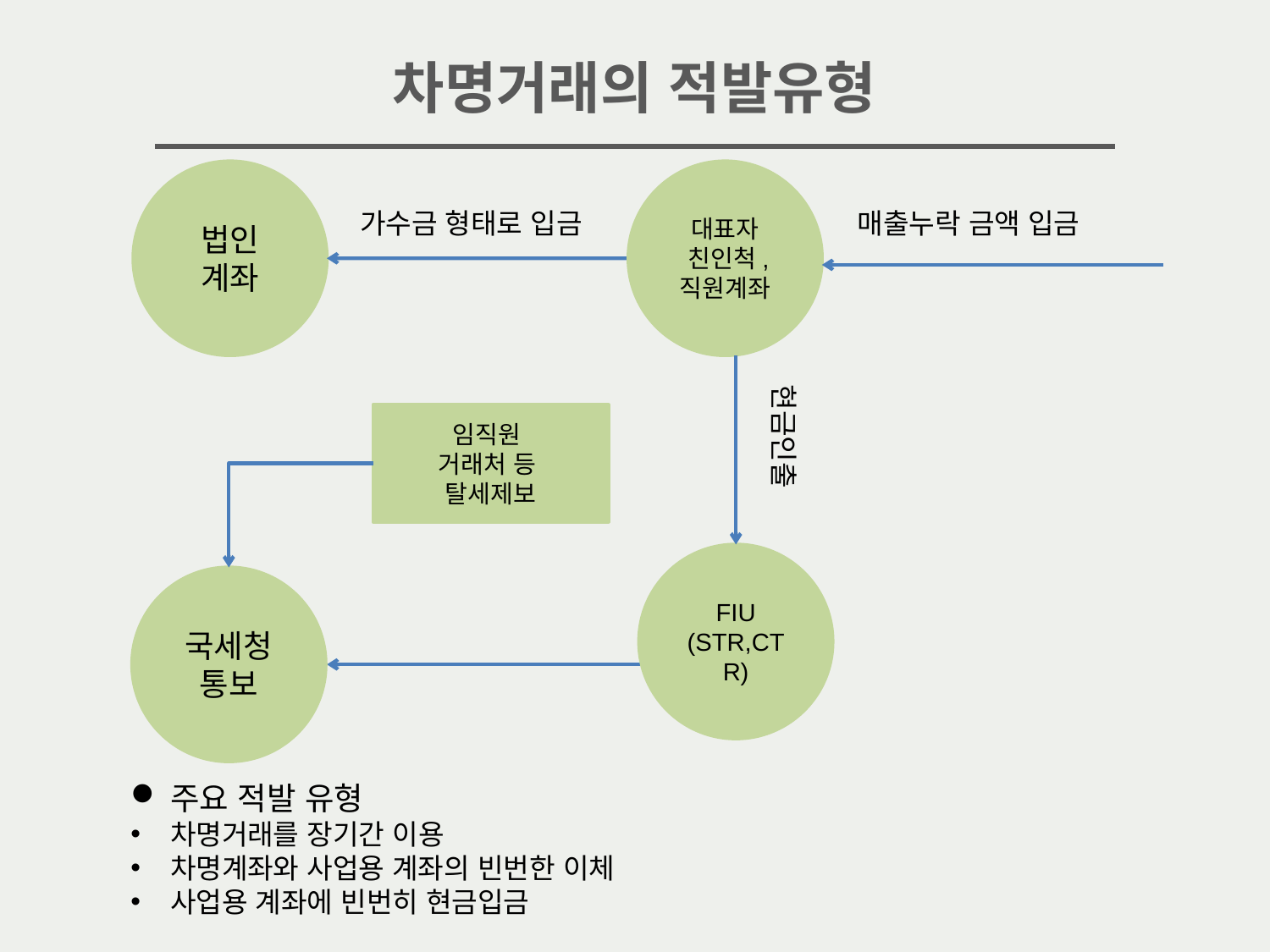

차명거래의 적발유형
법인
계좌
대표자
 친인척,직원계좌
가수금 형태로 입금
매출누락 금액 입금
현금인출
임직원
거래처 등
탈세제보
FIU
(STR,CTR)
국세청통보
주요 적발 유형
차명거래를 장기간 이용
차명계좌와 사업용 계좌의 빈번한 이체
사업용 계좌에 빈번히 현금입금